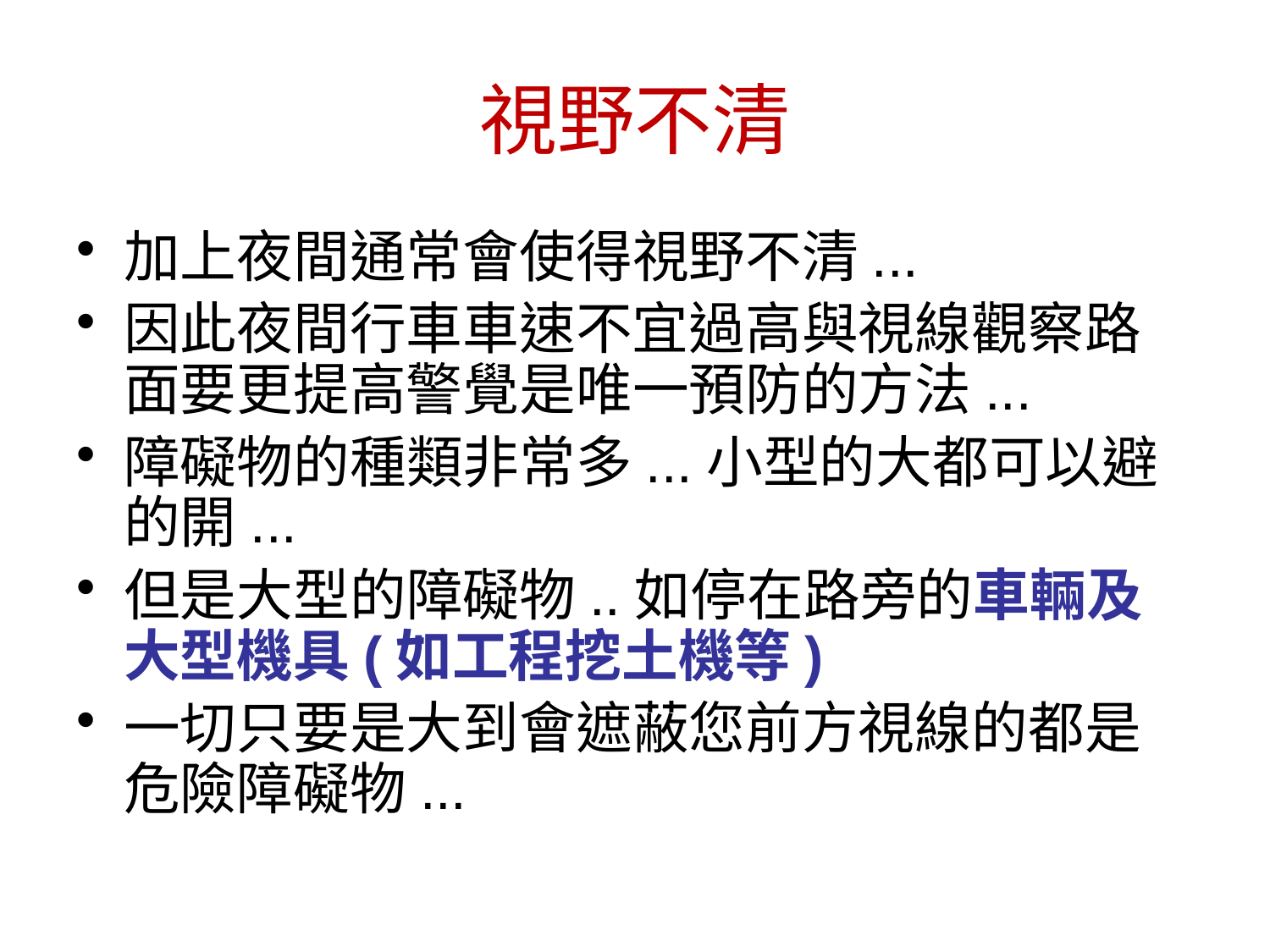

# 視野不清
加上夜間通常會使得視野不清...
因此夜間行車車速不宜過高與視線觀察路面要更提高警覺是唯一預防的方法...
障礙物的種類非常多...小型的大都可以避的開...
但是大型的障礙物..如停在路旁的車輛及大型機具(如工程挖土機等)
一切只要是大到會遮蔽您前方視線的都是危險障礙物...